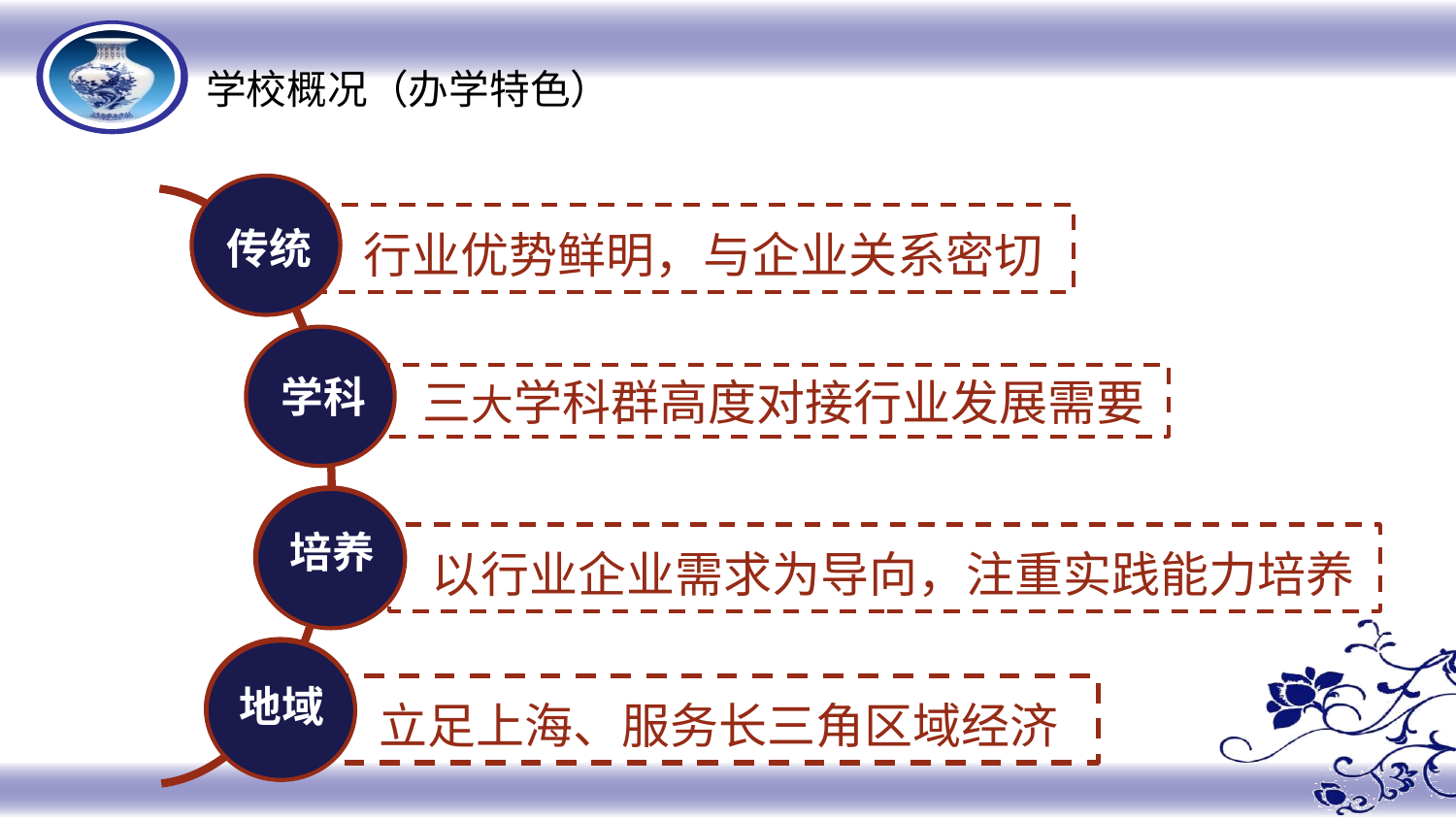

学校概况（办学特色）

 行业优势鲜明，与企业关系密切
传统

学科
  三大学科群高度对接行业发展需要

培养
 以行业企业需求为导向，注重实践能力培养

地域
 立足上海、服务长三角区域经济